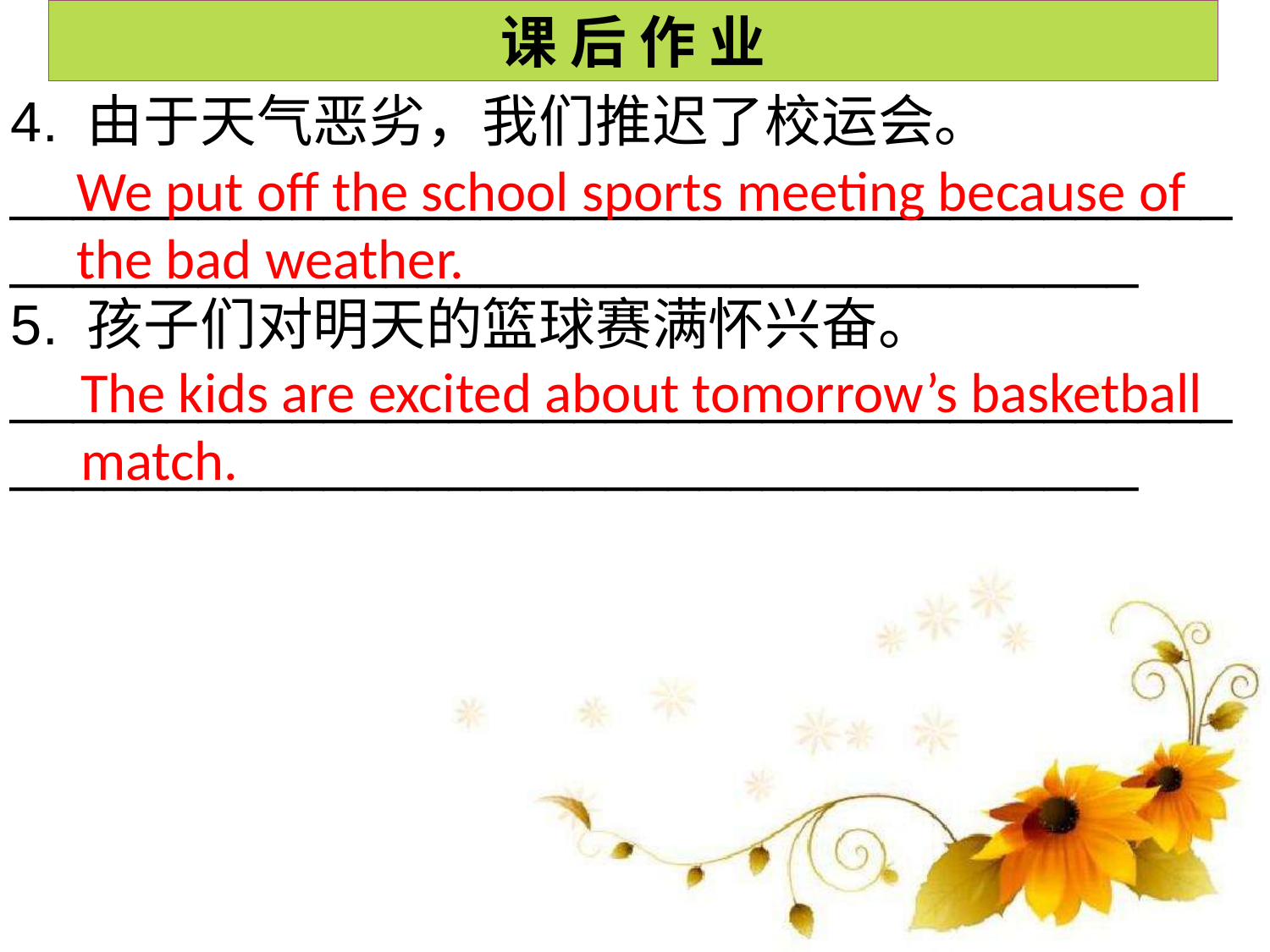

课 后 作 业
4. 由于天气恶劣，我们推迟了校运会。
___________________________________________________________________________
5. 孩子们对明天的篮球赛满怀兴奋。
___________________________________________________________________________
We put off the school sports meeting because of the bad weather.
The kids are excited about tomorrow’s basketball match.